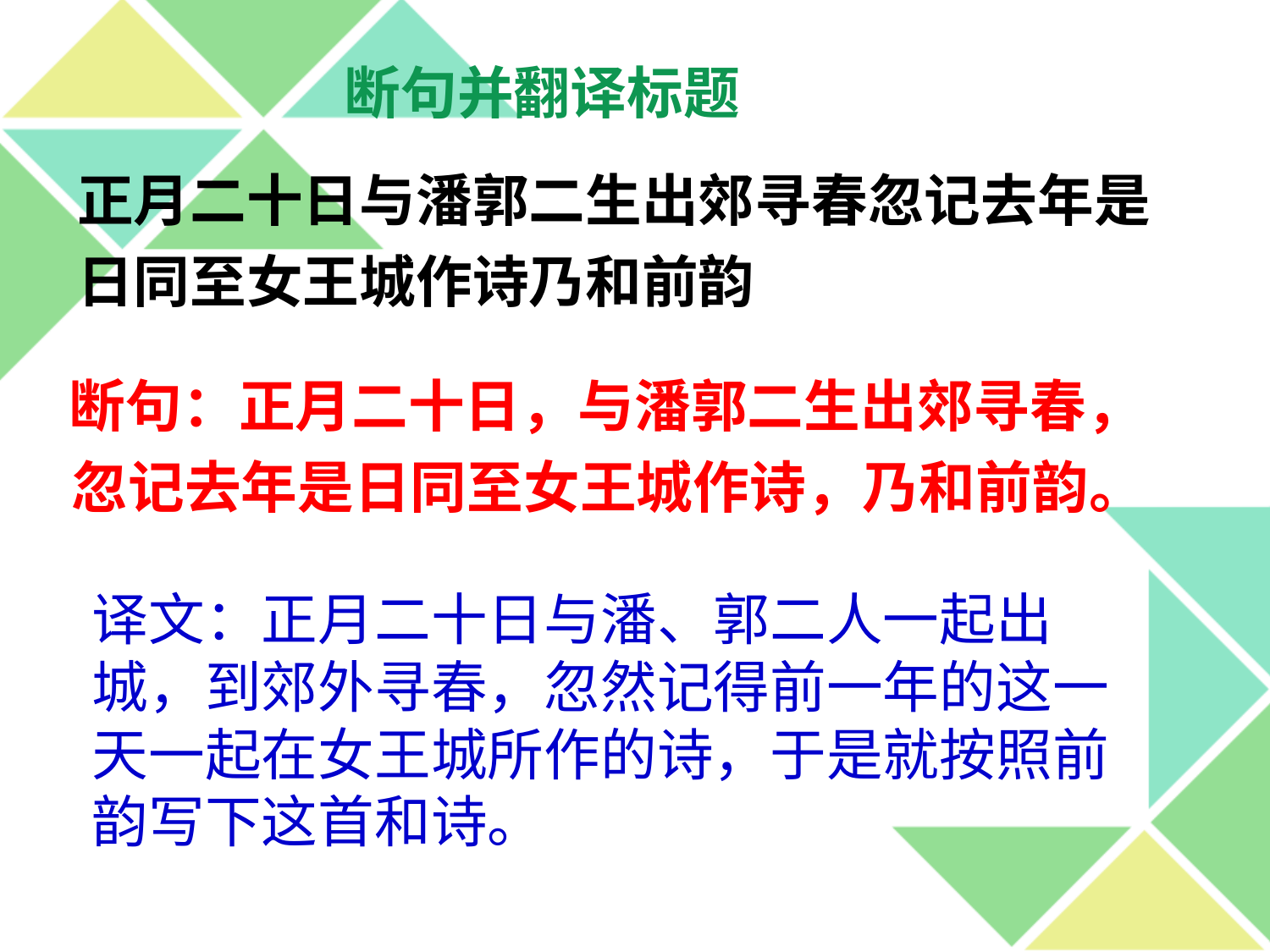

断句并翻译标题
正月二十日与潘郭二生出郊寻春忽记去年是日同至女王城作诗乃和前韵

断句：正月二十日，与潘郭二生出郊寻春，忽记去年是日同至女王城作诗，乃和前韵。
译文：正月二十日与潘、郭二人一起出城，到郊外寻春，忽然记得前一年的这一天一起在女王城所作的诗，于是就按照前韵写下这首和诗。